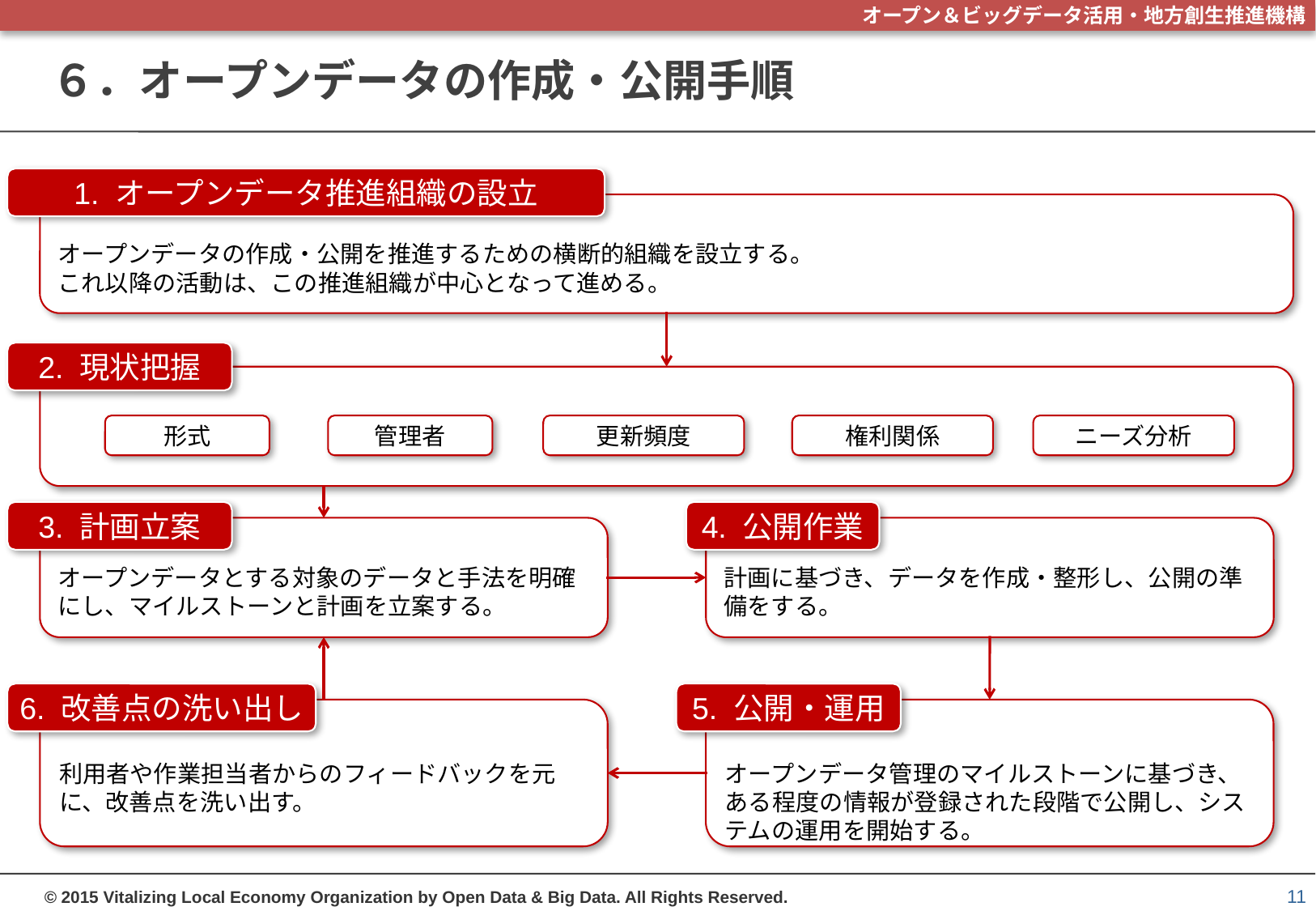

# ６．オープンデータの作成・公開手順
1. オープンデータ推進組織の設立

オープンデータの作成・公開を推進するための横断的組織を設立する。
これ以降の活動は、この推進組織が中心となって進める。
2. 現状把握

形式
管理者
更新頻度
権利関係
ニーズ分析
3. 計画立案
4. 公開作業
オープンデータとする対象のデータと手法を明確にし、マイルストーンと計画を立案する。
計画に基づき、データを作成・整形し、公開の準備をする。
6. 改善点の洗い出し
5. 公開・運用

利用者や作業担当者からのフィードバックを元に、改善点を洗い出す。

オープンデータ管理のマイルストーンに基づき、ある程度の情報が登録された段階で公開し、システムの運用を開始する。
11